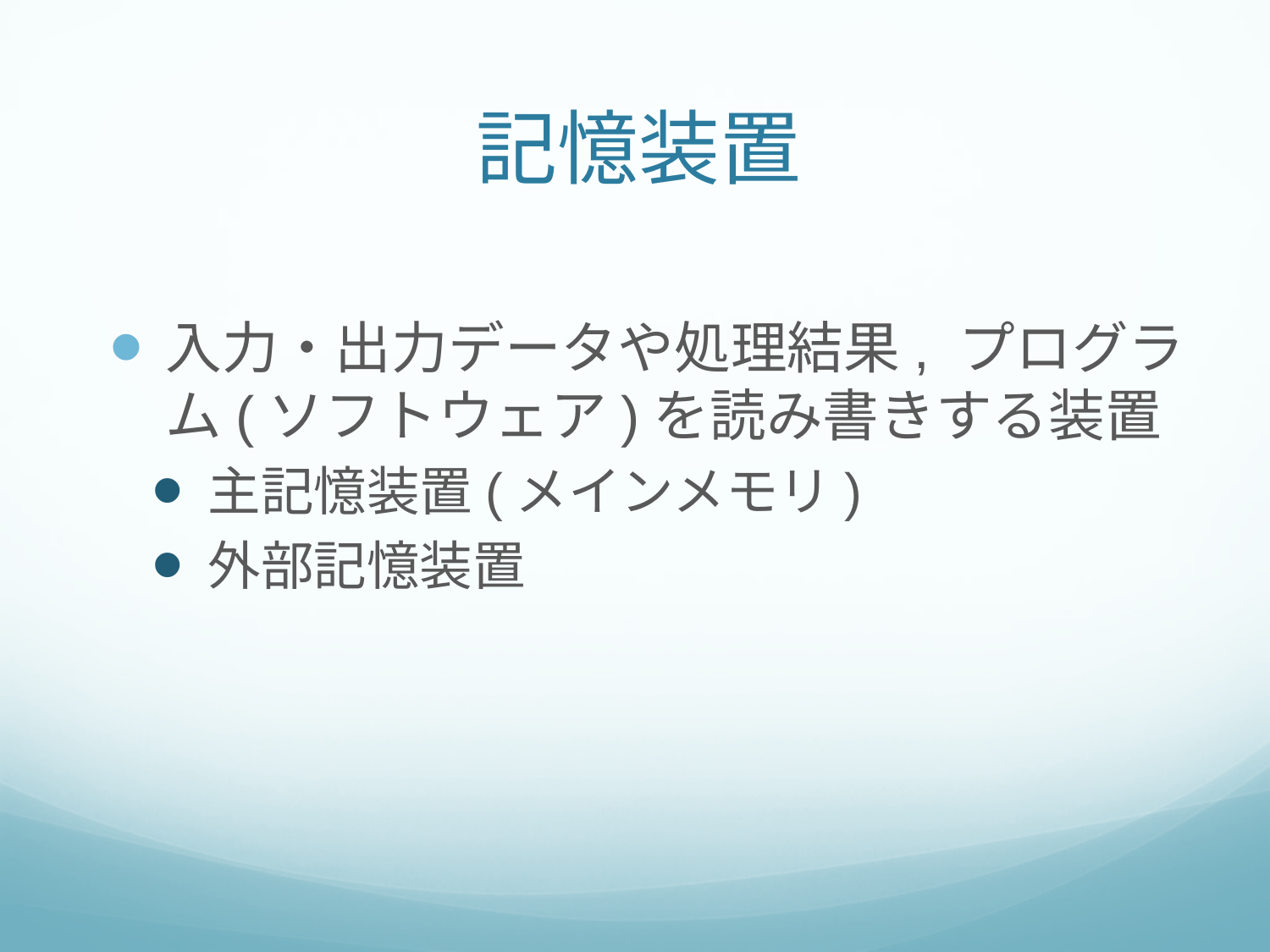

# 記憶装置
入力・出力データや処理結果, プログラム(ソフトウェア)を読み書きする装置
主記憶装置(メインメモリ)
外部記憶装置